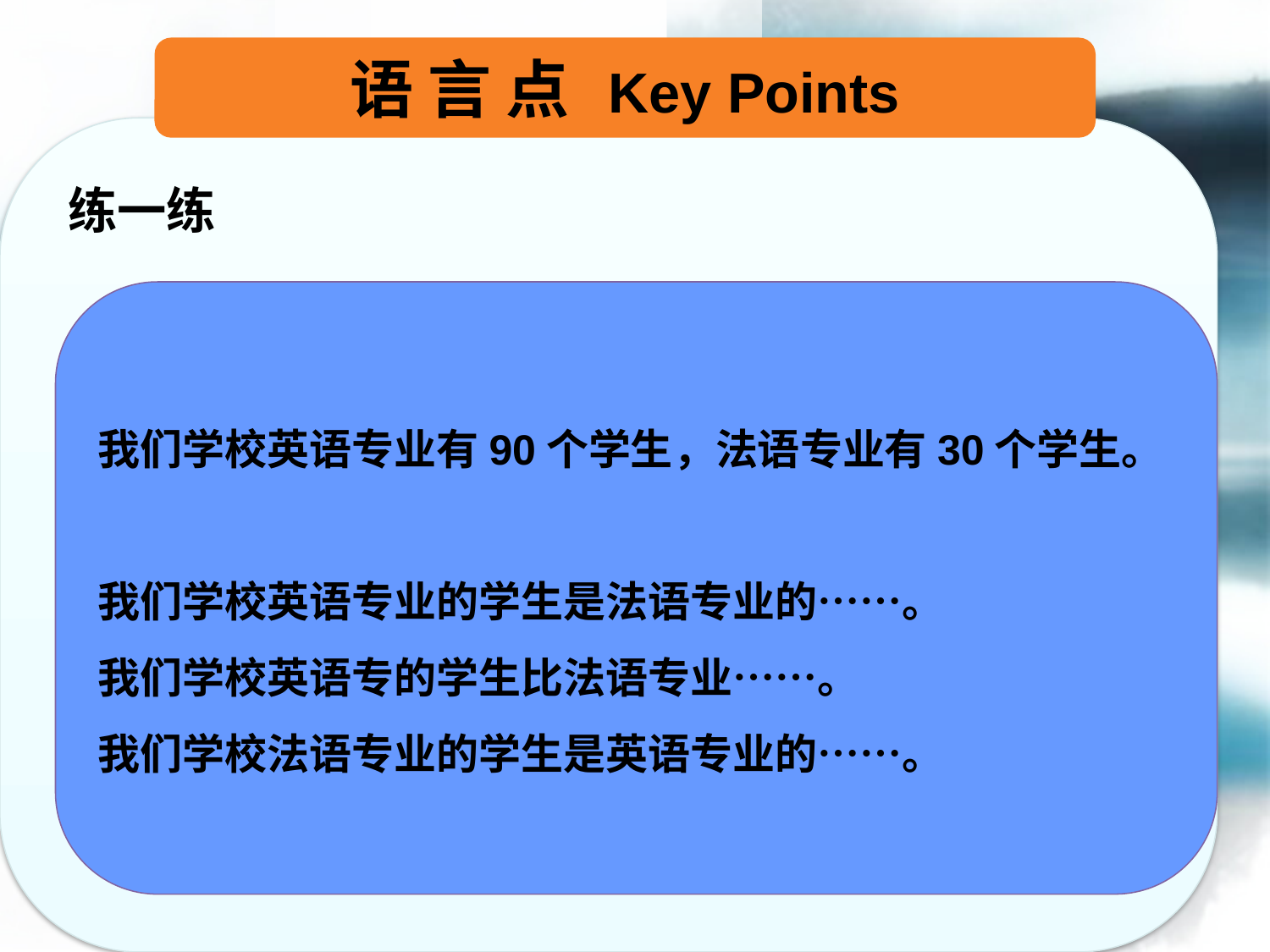

语 言 点  Key Points

练一练
我们学校英语专业有90个学生，法语专业有30个学生。

我们学校英语专业的学生是法语专业的……。
我们学校英语专的学生比法语专业……。
我们学校法语专业的学生是英语专业的……。